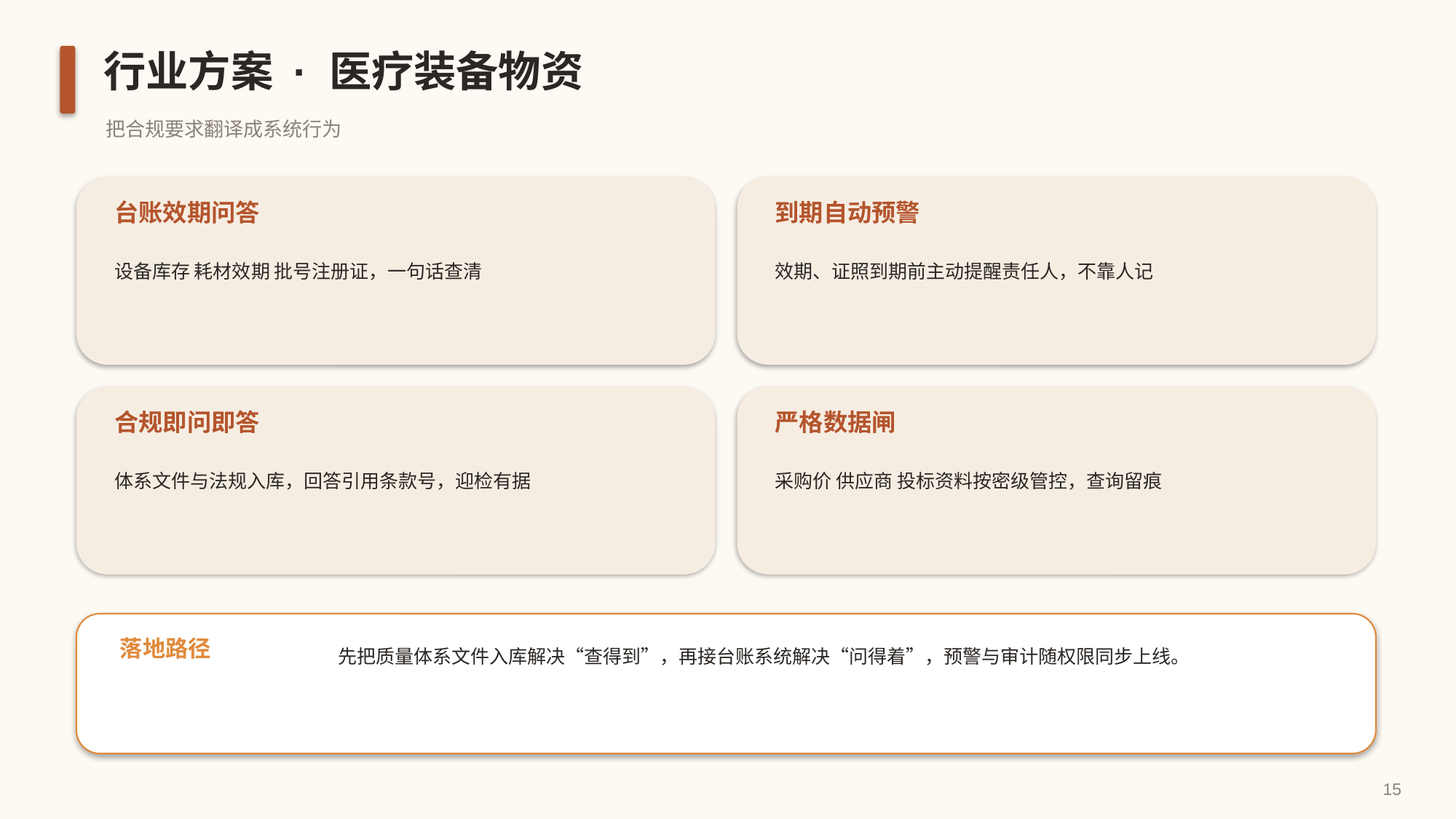

行业方案 · 医疗装备物资

把合规要求翻译成系统行为

台账效期问答
到期自动预警
设备库存 耗材效期 批号注册证，一句话查清
效期、证照到期前主动提醒责任人，不靠人记

合规即问即答
严格数据闸
体系文件与法规入库，回答引用条款号，迎检有据
采购价 供应商 投标资料按密级管控，查询留痕

落地路径
先把质量体系文件入库解决“查得到”，再接台账系统解决“问得着”，预警与审计随权限同步上线。
15